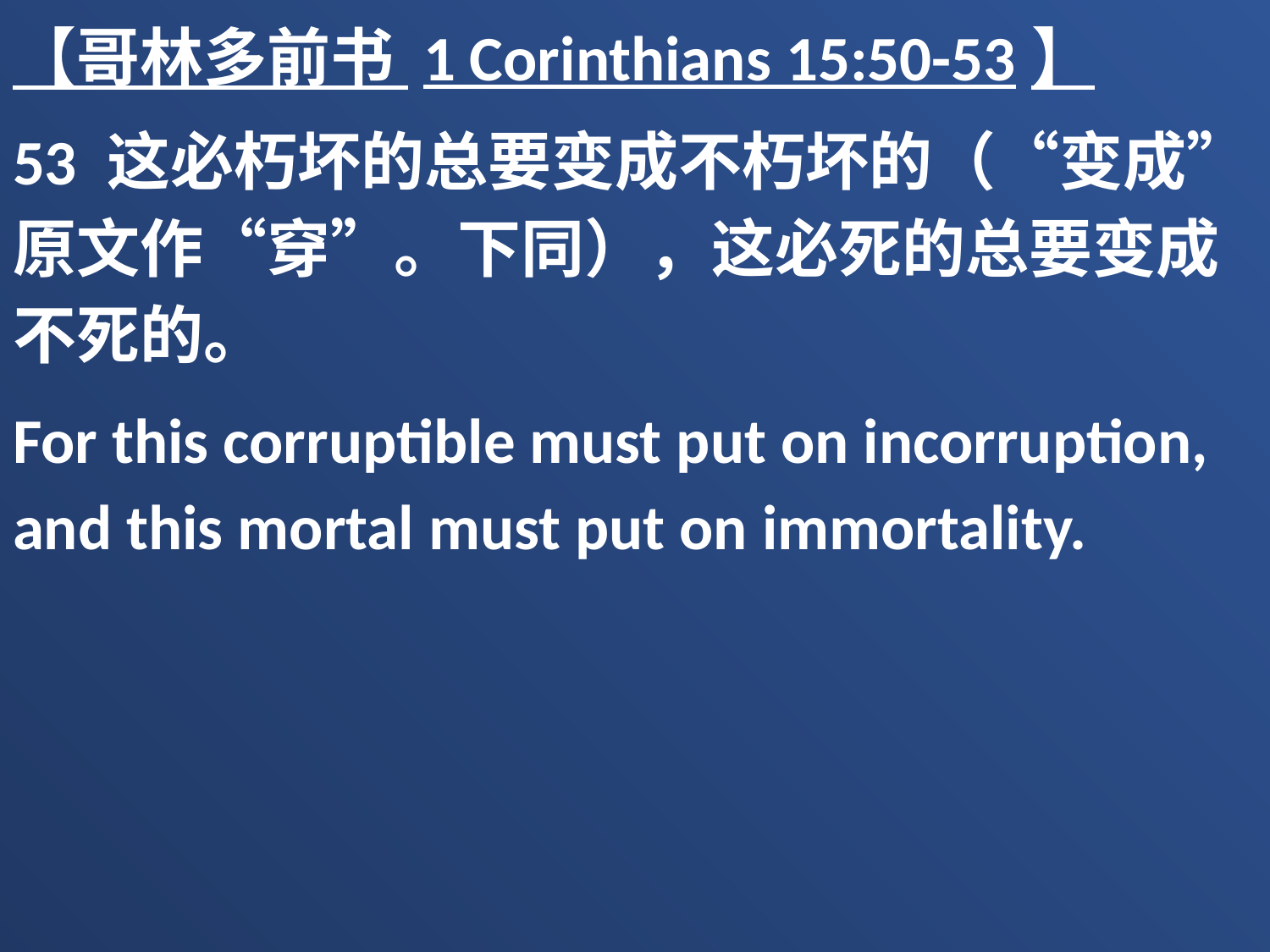

【哥林多前书 1 Corinthians 15:50-53】
53 这必朽坏的总要变成不朽坏的（“变成”原文作“穿”。下同），这必死的总要变成不死的。
For this corruptible must put on incorruption, and this mortal must put on immortality.